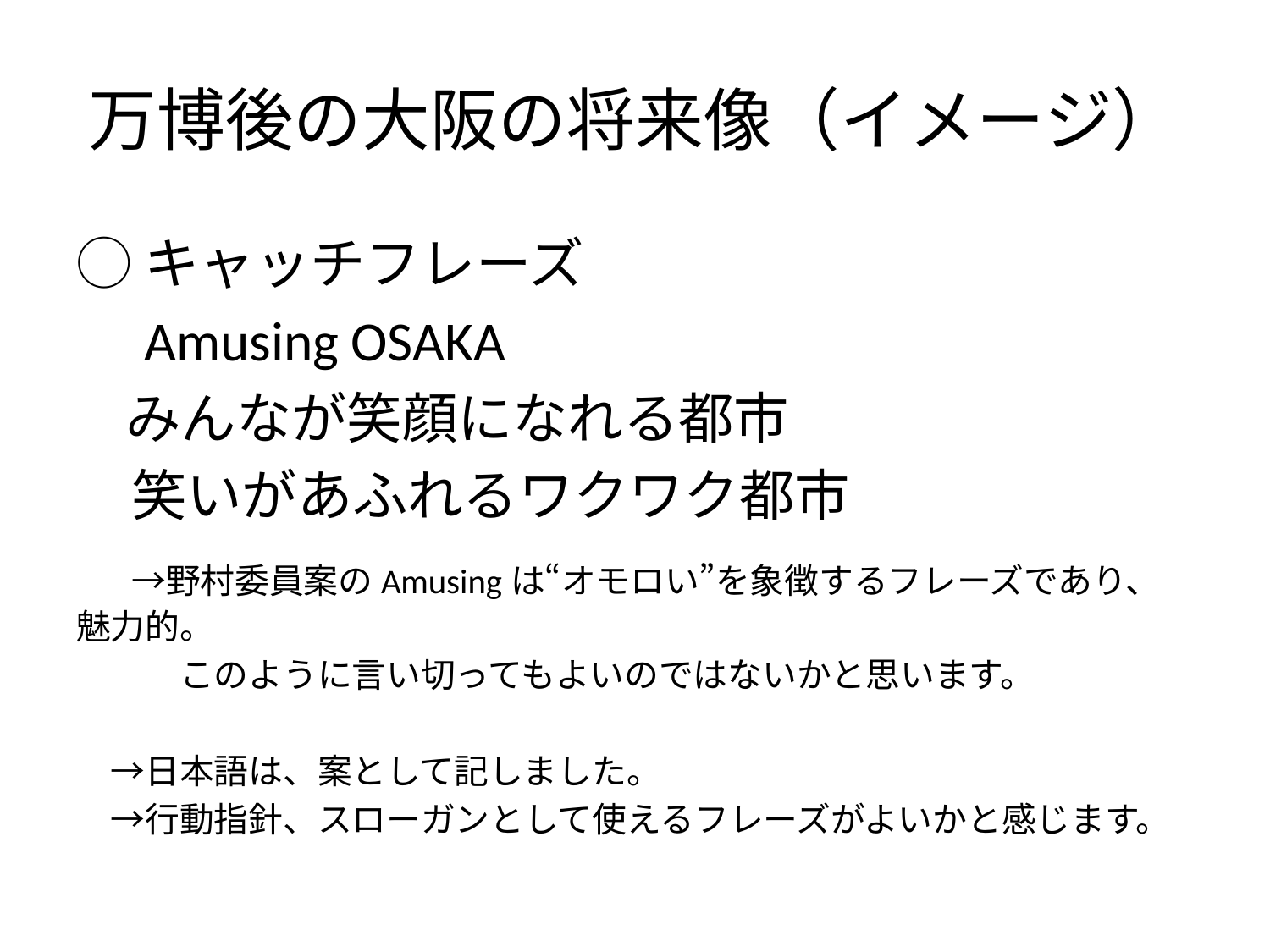

# 万博後の大阪の将来像（イメージ）
◯キャッチフレーズ
　Amusing OSAKA
   みんなが笑顔になれる都市
　笑いがあふれるワクワク都市
　→野村委員案のAmusingは“オモロい”を象徴するフレーズであり、魅力的。
　　　このように言い切ってもよいのではないかと思います。

　→日本語は、案として記しました。
　→行動指針、スローガンとして使えるフレーズがよいかと感じます。